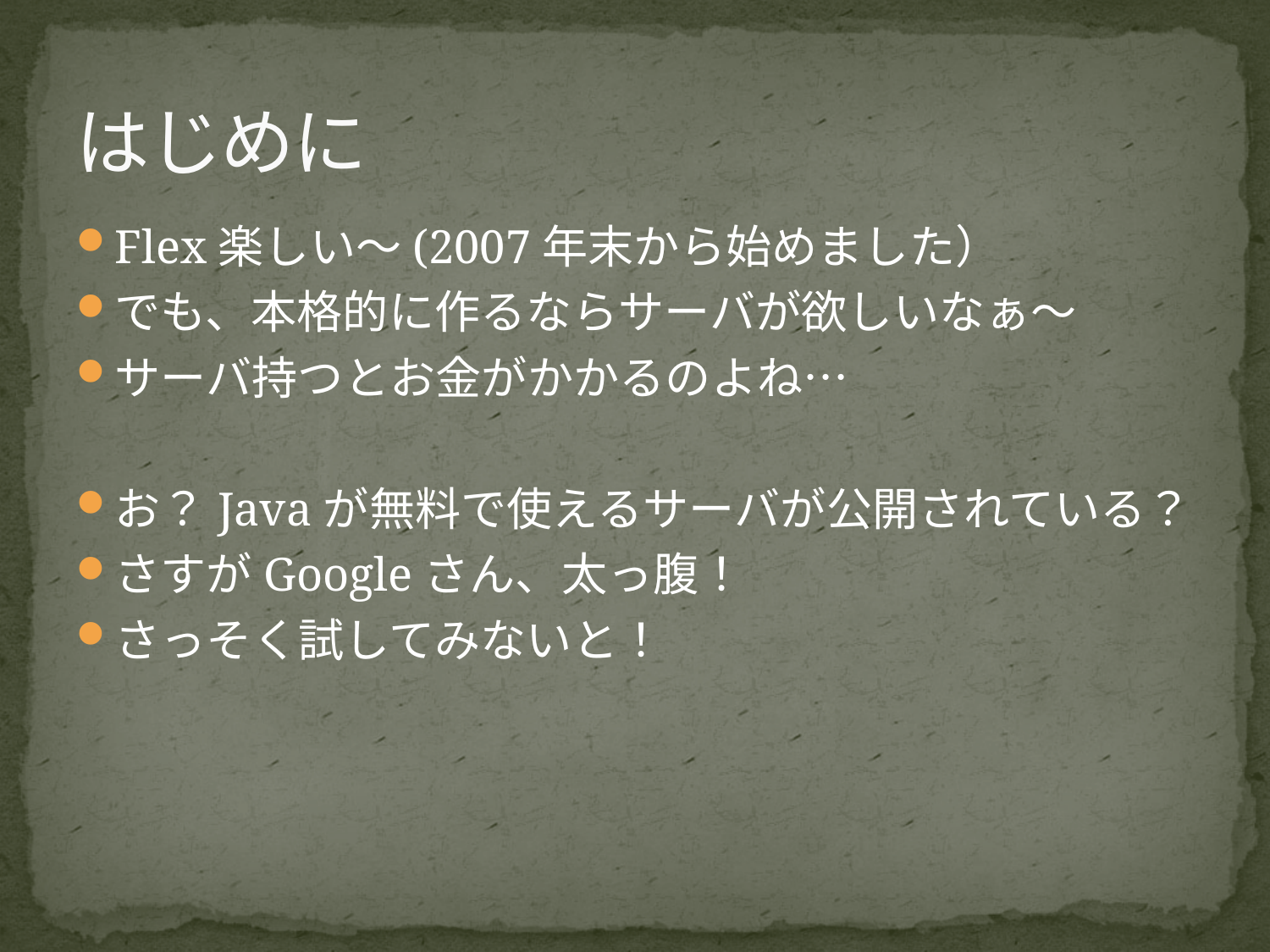

# はじめに
Flex楽しい～(2007年末から始めました）
でも、本格的に作るならサーバが欲しいなぁ～
サーバ持つとお金がかかるのよね…

お？Javaが無料で使えるサーバが公開されている？
さすがGoogleさん、太っ腹！
さっそく試してみないと！